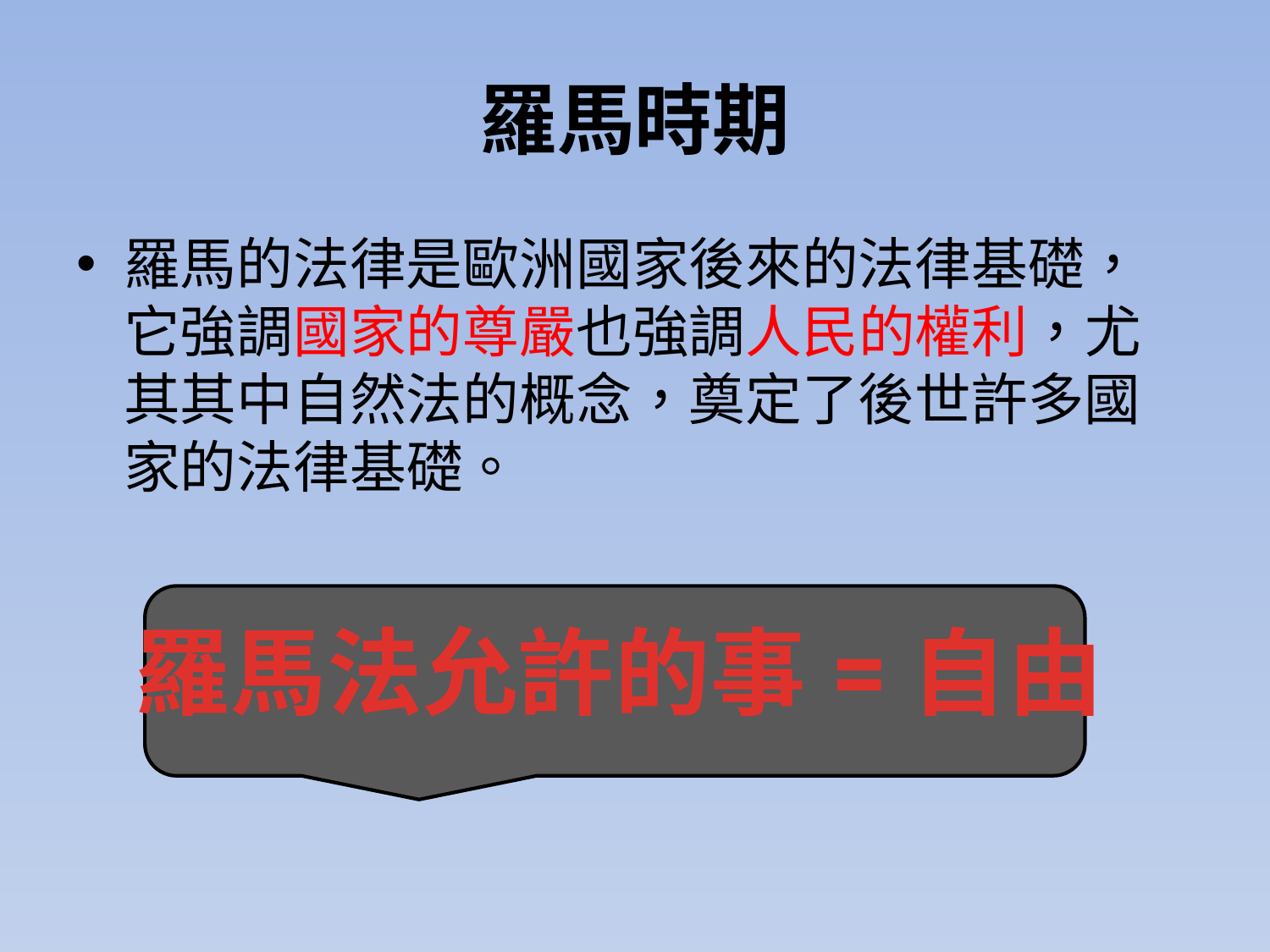

# 羅馬時期
羅馬的法律是歐洲國家後來的法律基礎，它強調國家的尊嚴也強調人民的權利，尤其其中自然法的概念，奠定了後世許多國家的法律基礎。

羅馬法允許的事=自由